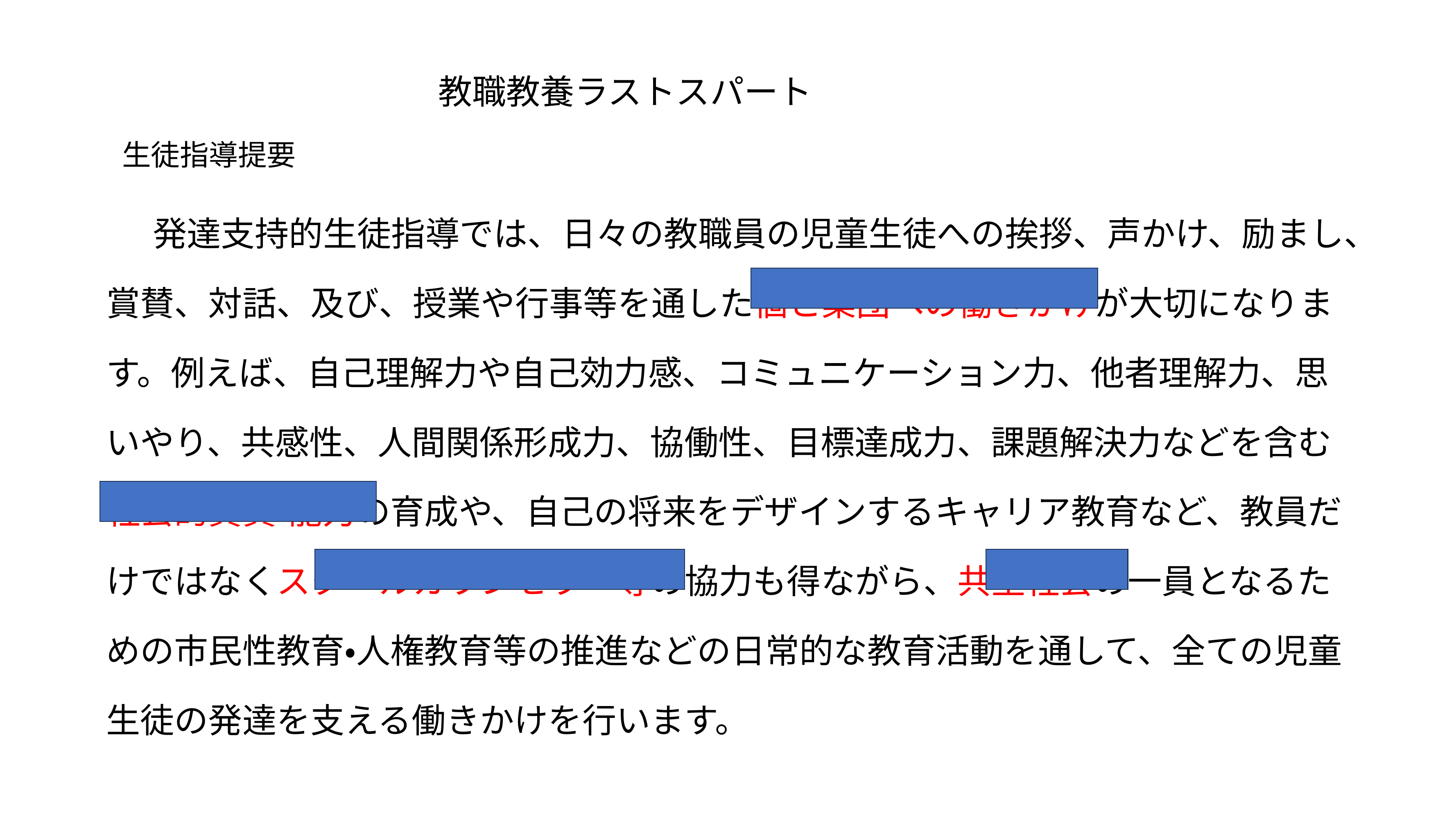

# 教職教養ラストスパート
生徒指導提要
     発達支持的生徒指導では、日々の教職員の児童生徒への挨拶、声かけ、励まし、賞賛、対話、及び、授業や行事等を通した個と集団への働きかけが大切になります。例えば、自己理解力や自己効力感、コミュニケーション力、他者理解力、思いやり、共感性、人間関係形成力、協働性、目標達成力、課題解決力などを含む社会的資質・能力の育成や、自己の将来をデザインするキャリア教育など、教員だけではなくスクールカウンセラー等の協力も得ながら、共生社会の一員となるための市民性教育・人権教育等の推進などの日常的な教育活動を通して、全ての児童生徒の発達を支える働きかけを行います。